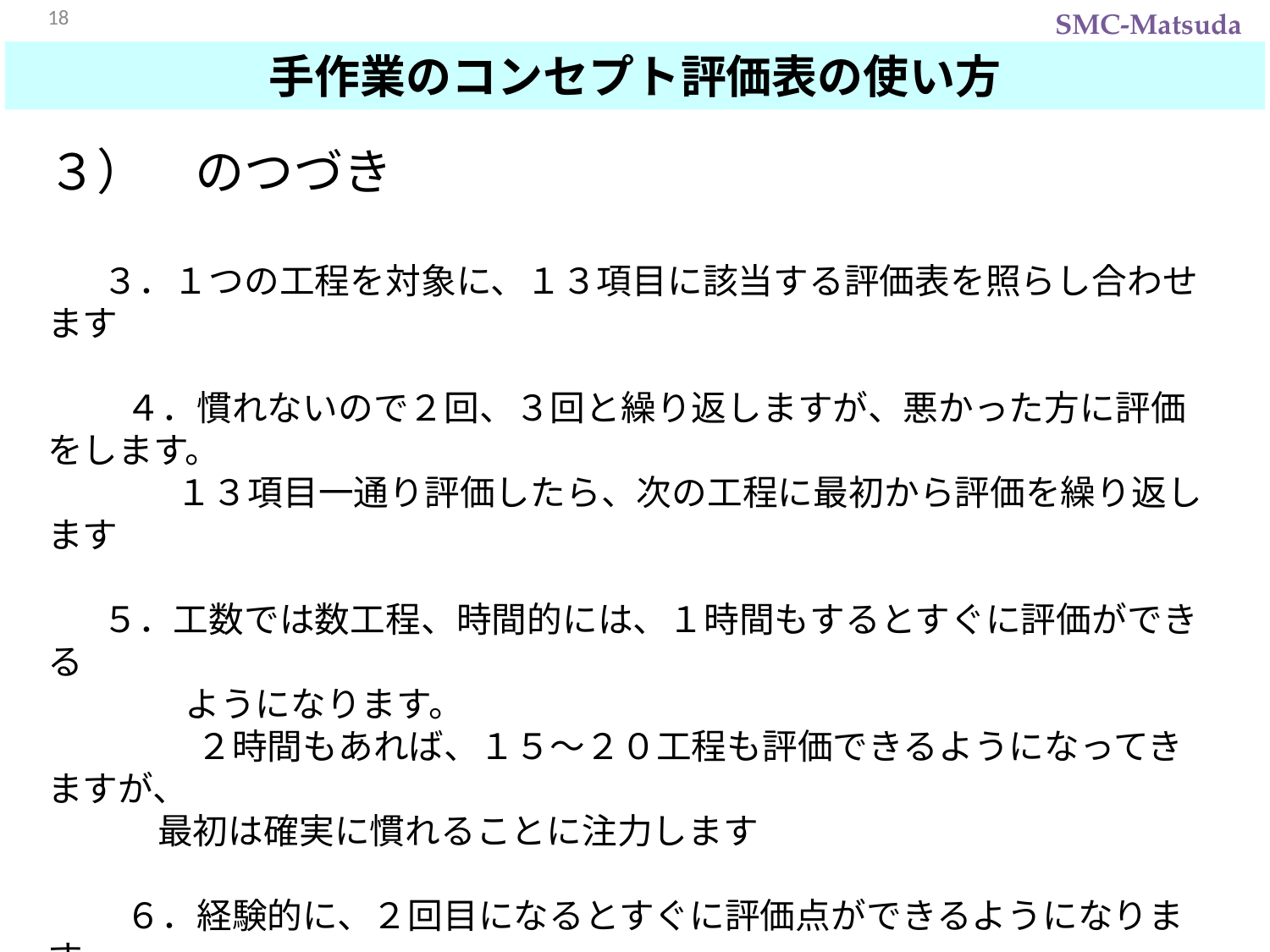

18
# 手作業のコンセプト評価表の使い方

３）　のつづき

      ３．１つの工程を対象に、１３項目に該当する評価表を照らし合わせます

　　 ４．慣れないので２回、３回と繰り返しますが、悪かった方に評価をします。
　　 　  １３項目一通り評価したら、次の工程に最初から評価を繰り返します

      ５．工数では数工程、時間的には、１時間もするとすぐに評価ができる
　　　    ようになります。
　　　　 ２時間もあれば、１５～２０工程も評価できるようになってきますが、
             最初は確実に慣れることに注力します

　　 ６．経験的に、２回目になるとすぐに評価点ができるようになります。
　　　 　 それは、イラストで描いたイメージが頭に残るようになり、評価表を
　　　 　 見なくてもすぐに判断ができるようになるからです